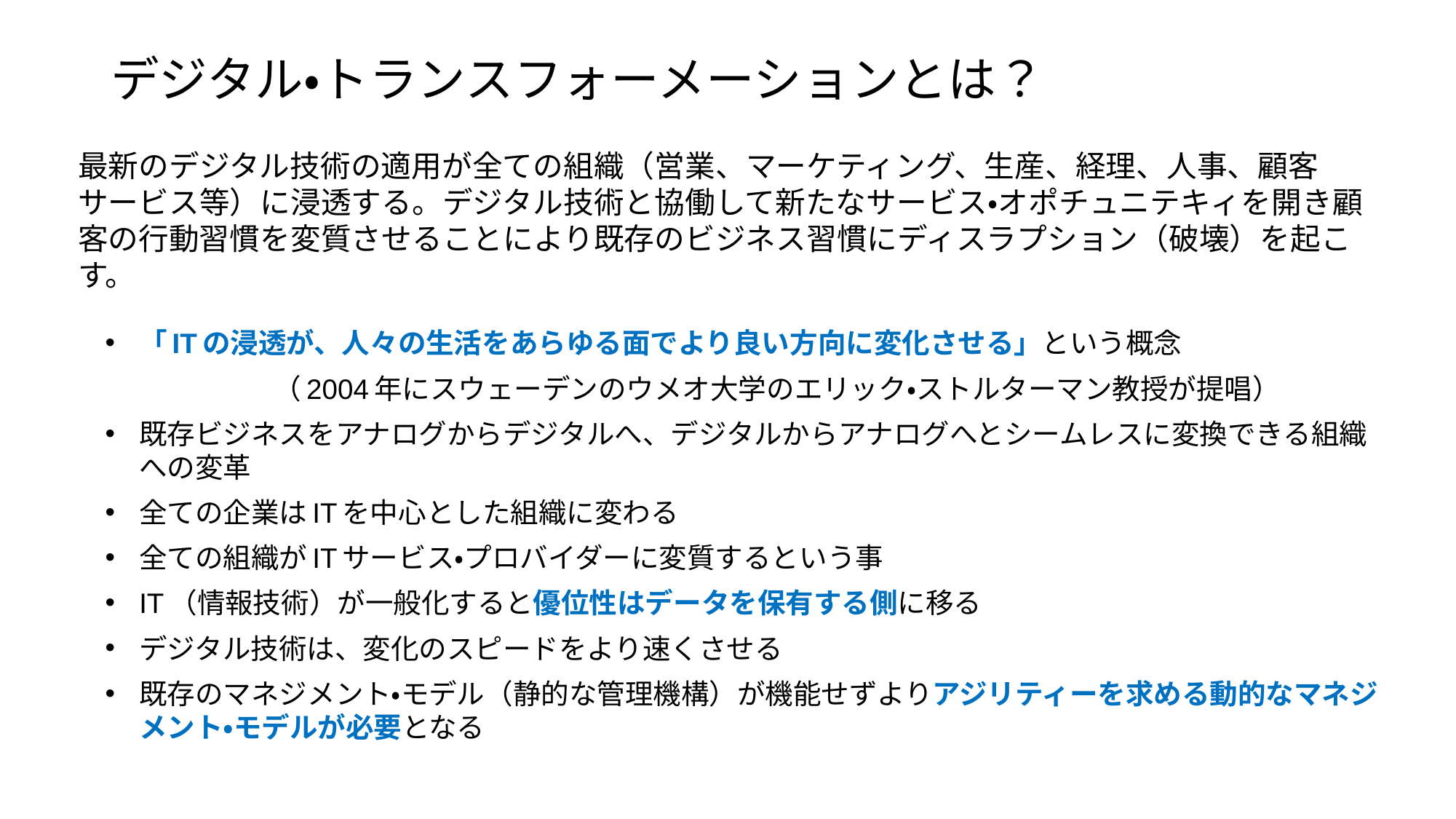

デジタル・トランスフォーメーションとは？
最新のデジタル技術の適用が全ての組織（営業、マーケティング、生産、経理、人事、顧客サービス等）に浸透する。デジタル技術と協働して新たなサービス・オポチュニテキィを開き顧客の行動習慣を変質させることにより既存のビジネス習慣にディスラプション（破壊）を起こす。
「ITの浸透が、人々の生活をあらゆる面でより良い方向に変化させる」という概念
	 			（2004年にスウェーデンのウメオ大学のエリック・ストルターマン教授が提唱）
既存ビジネスをアナログからデジタルへ、デジタルからアナログへとシームレスに変換できる組織への変革
全ての企業はITを中心とした組織に変わる
全ての組織がITサービス・プロバイダーに変質するという事
IT（情報技術）が一般化すると優位性はデータを保有する側に移る
デジタル技術は、変化のスピードをより速くさせる
既存のマネジメント・モデル（静的な管理機構）が機能せずよりアジリティーを求める動的なマネジメント・モデルが必要となる